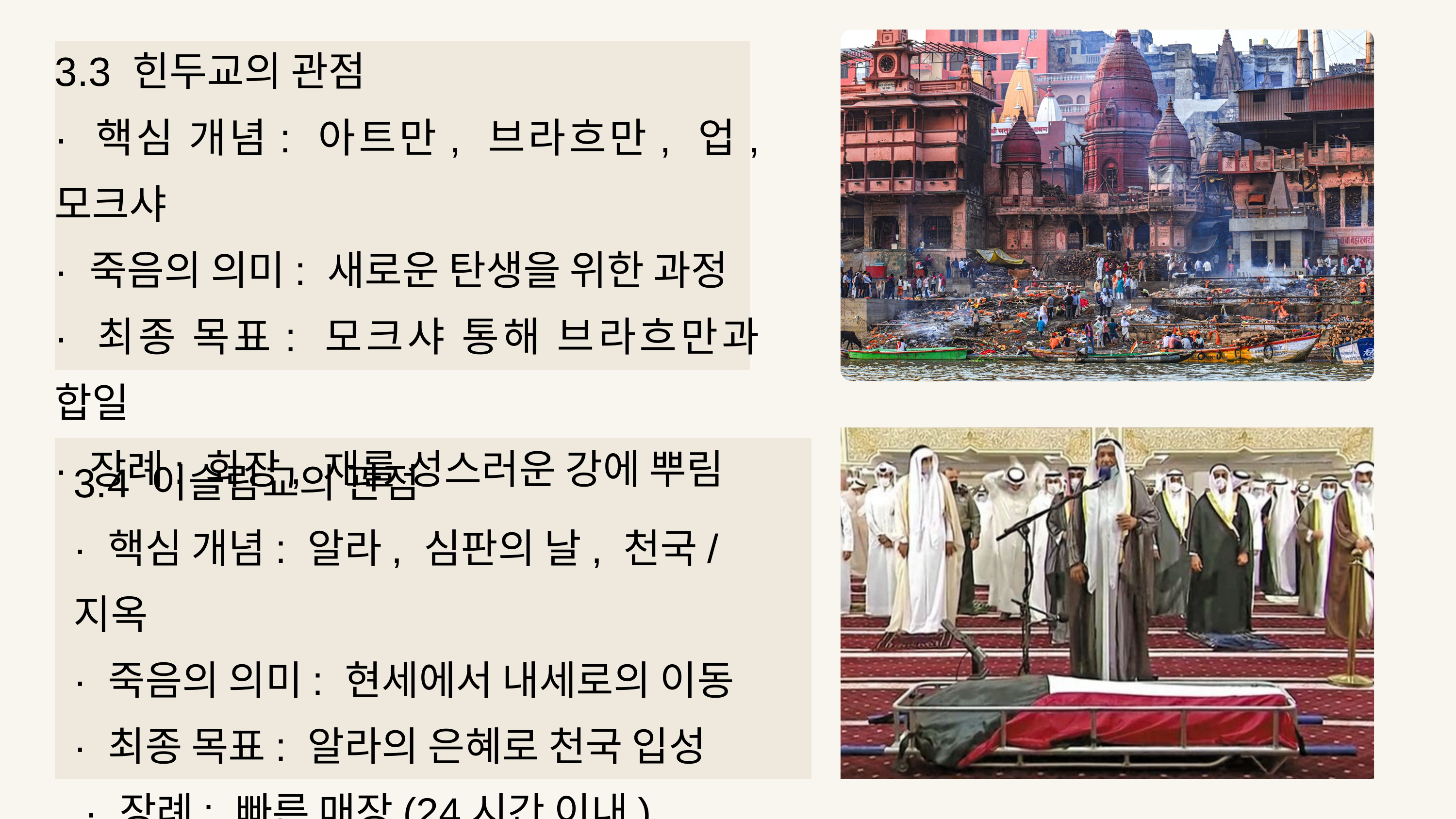

3.3 힌두교의 관점
· 핵심 개념: 아트만, 브라흐만, 업, 모크샤
· 죽음의 의미: 새로운 탄생을 위한 과정
· 최종 목표: 모크샤 통해 브라흐만과 합일
· 장례: 화장, 재를 성스러운 강에 뿌림

3.4 이슬람교의 관점
· 핵심 개념: 알라, 심판의 날, 천국/지옥
· 죽음의 의미: 현세에서 내세로의 이동
· 최종 목표: 알라의 은혜로 천국 입성
 · 장례: 빠른 매장(24시간 이내), 간소한 절차